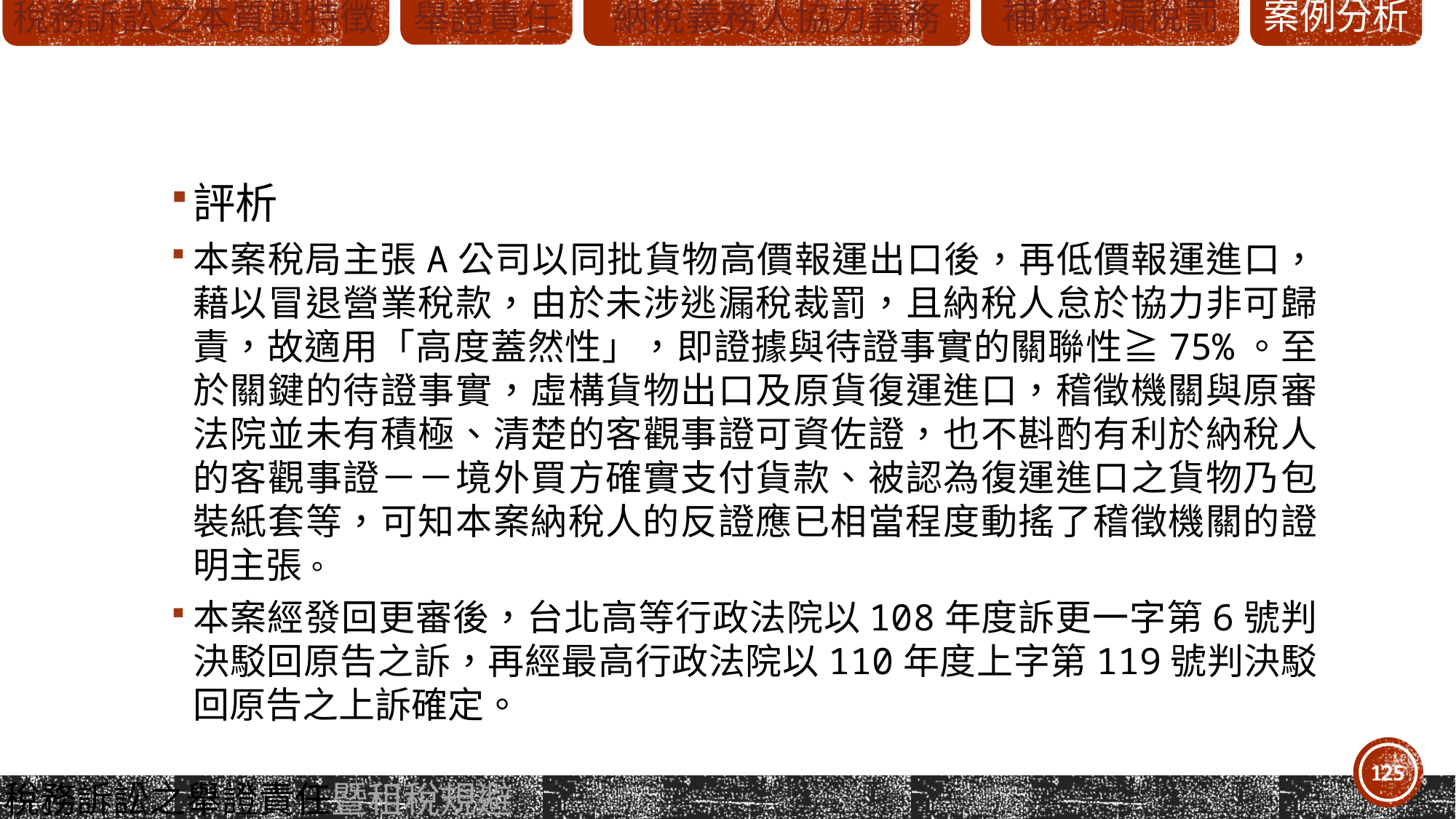

#
評析
本案稅局主張A公司以同批貨物高價報運出口後，再低價報運進口，藉以冒退營業稅款，由於未涉逃漏稅裁罰，且納稅人怠於協力非可歸責，故適用「高度蓋然性」，即證據與待證事實的關聯性≧75%。至於關鍵的待證事實，虛構貨物出口及原貨復運進口，稽徵機關與原審法院並未有積極、清楚的客觀事證可資佐證，也不斟酌有利於納稅人的客觀事證－－境外買方確實支付貨款、被認為復運進口之貨物乃包裝紙套等，可知本案納稅人的反證應已相當程度動搖了稽徵機關的證明主張。
本案經發回更審後，台北高等行政法院以108年度訴更一字第6號判決駁回原告之訴，再經最高行政法院以110年度上字第119號判決駁回原告之上訴確定。
125